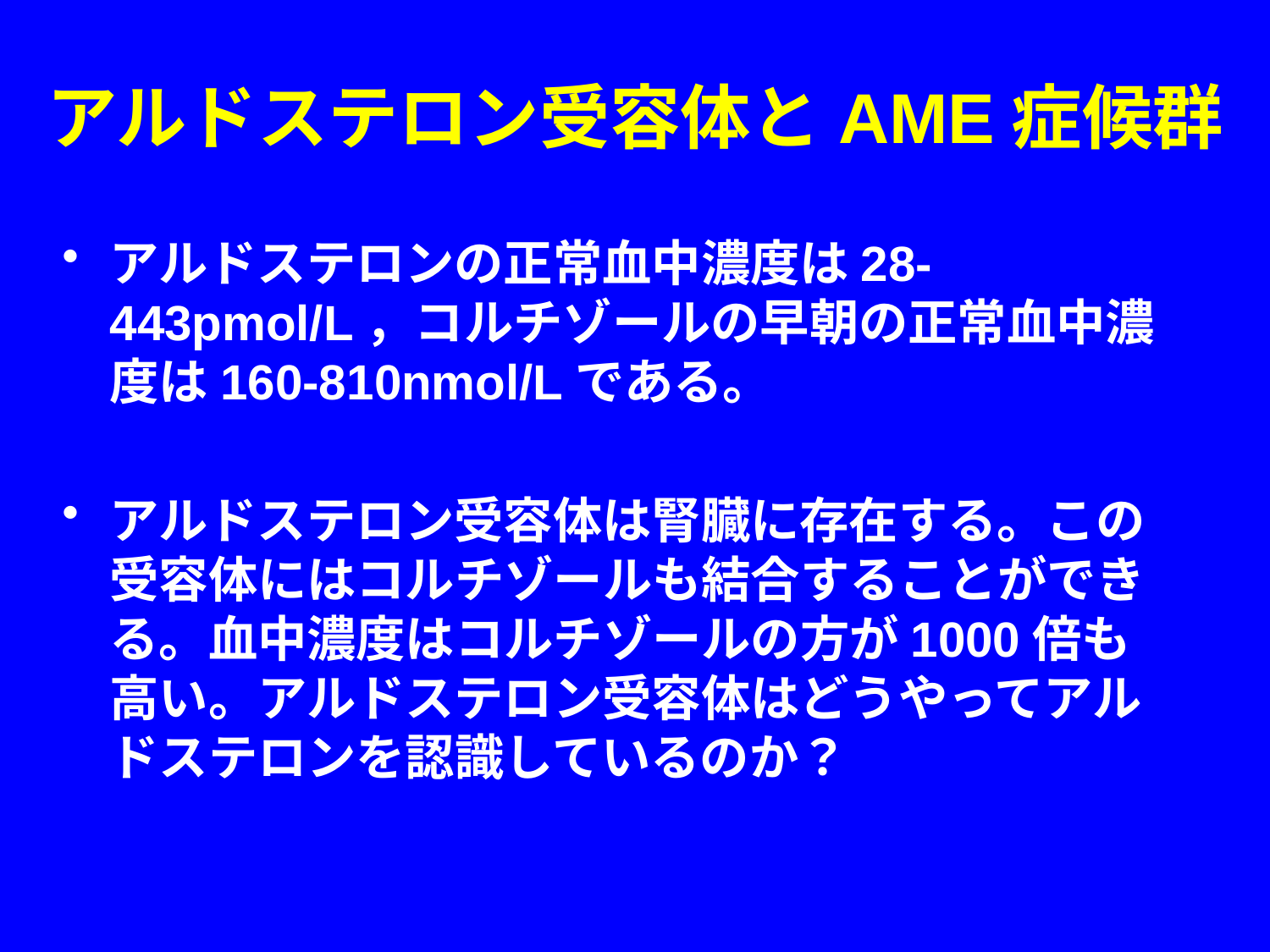

# アルドステロン受容体とAME症候群
アルドステロンの正常血中濃度は28-443pmol/L，コルチゾールの早朝の正常血中濃度は160-810nmol/Lである。

アルドステロン受容体は腎臓に存在する。この受容体にはコルチゾールも結合することができる。血中濃度はコルチゾールの方が1000倍も高い。アルドステロン受容体はどうやってアルドステロンを認識しているのか？